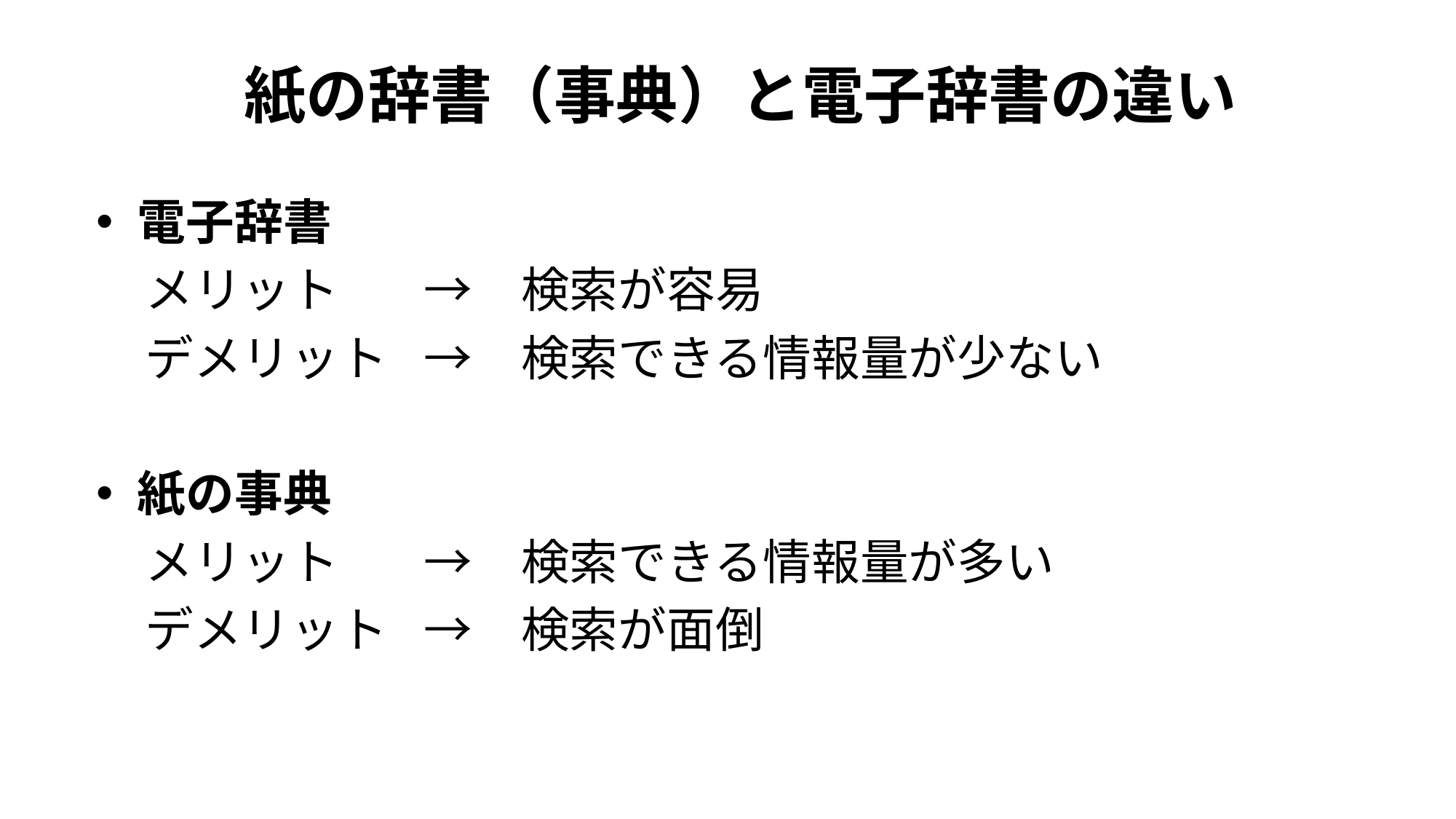

# 紙の辞書（事典）と電子辞書の違い
電子辞書
　メリット	→　検索が容易
　デメリット	→　検索できる情報量が少ない

紙の事典
　メリット	→　検索できる情報量が多い
　デメリット	→　検索が面倒